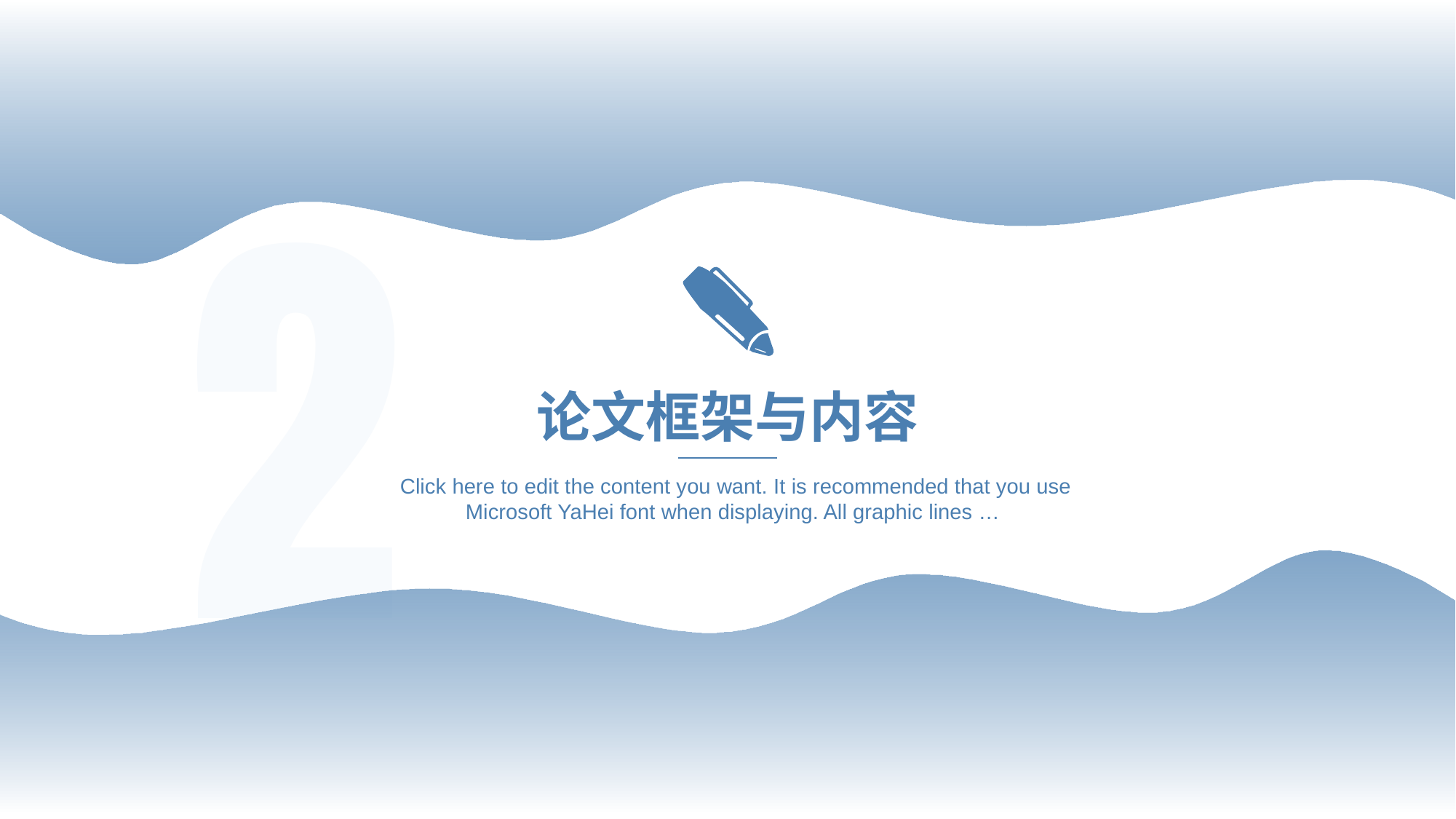

2

论文框架与内容
 Click here to edit the content you want. It is recommended that you use Microsoft YaHei font when displaying. All graphic lines …